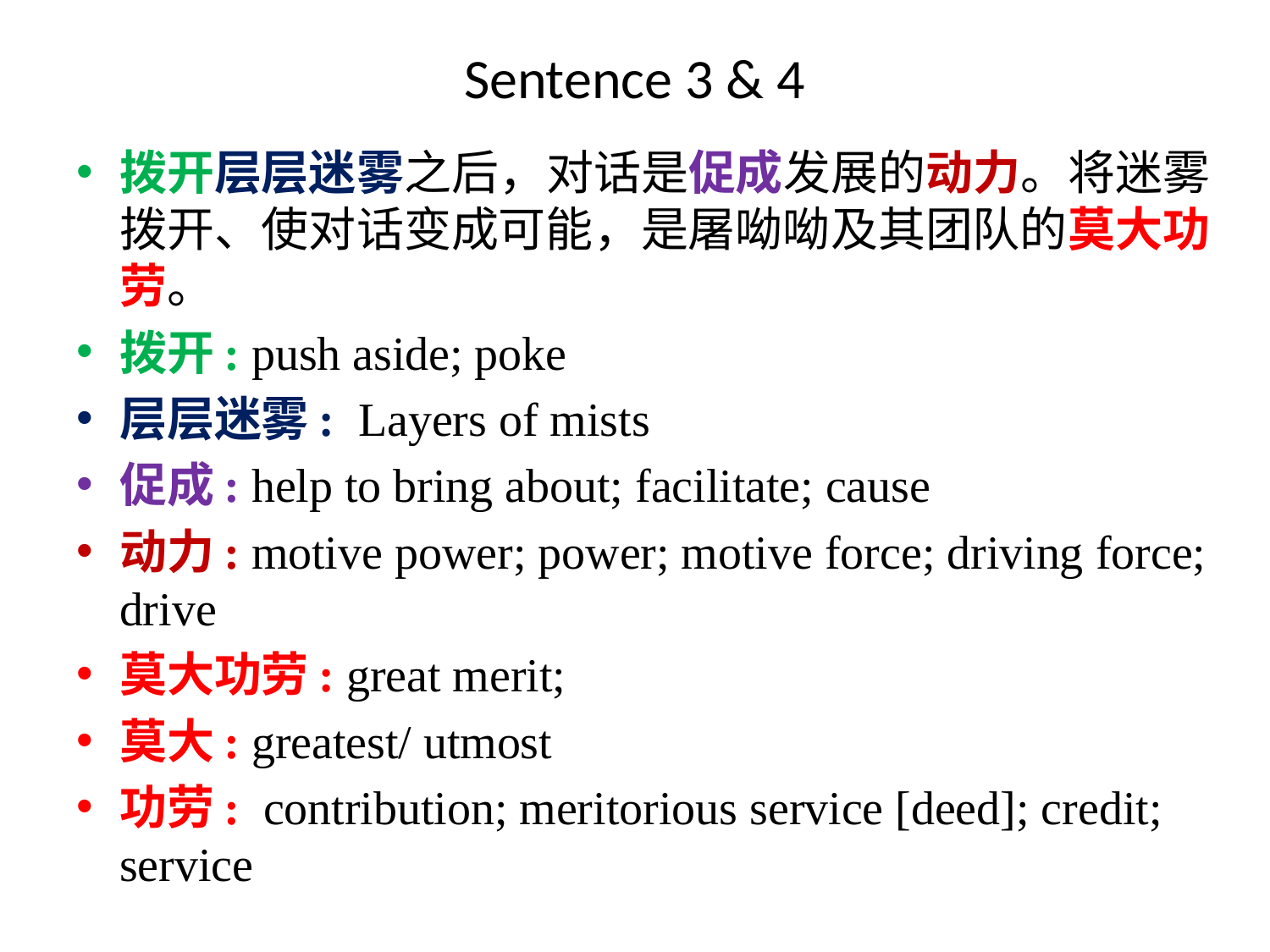

# Sentence 3 & 4
拨开层层迷雾之后，对话是促成发展的动力。将迷雾拨开、使对话变成可能，是屠呦呦及其团队的莫大功劳。
拨开: push aside; poke
层层迷雾:  Layers of mists
促成: help to bring about; facilitate; cause
动力: motive power; power; motive force; driving force; drive
莫大功劳: great merit;
莫大: greatest/ utmost
功劳:  contribution; meritorious service [deed]; credit; service